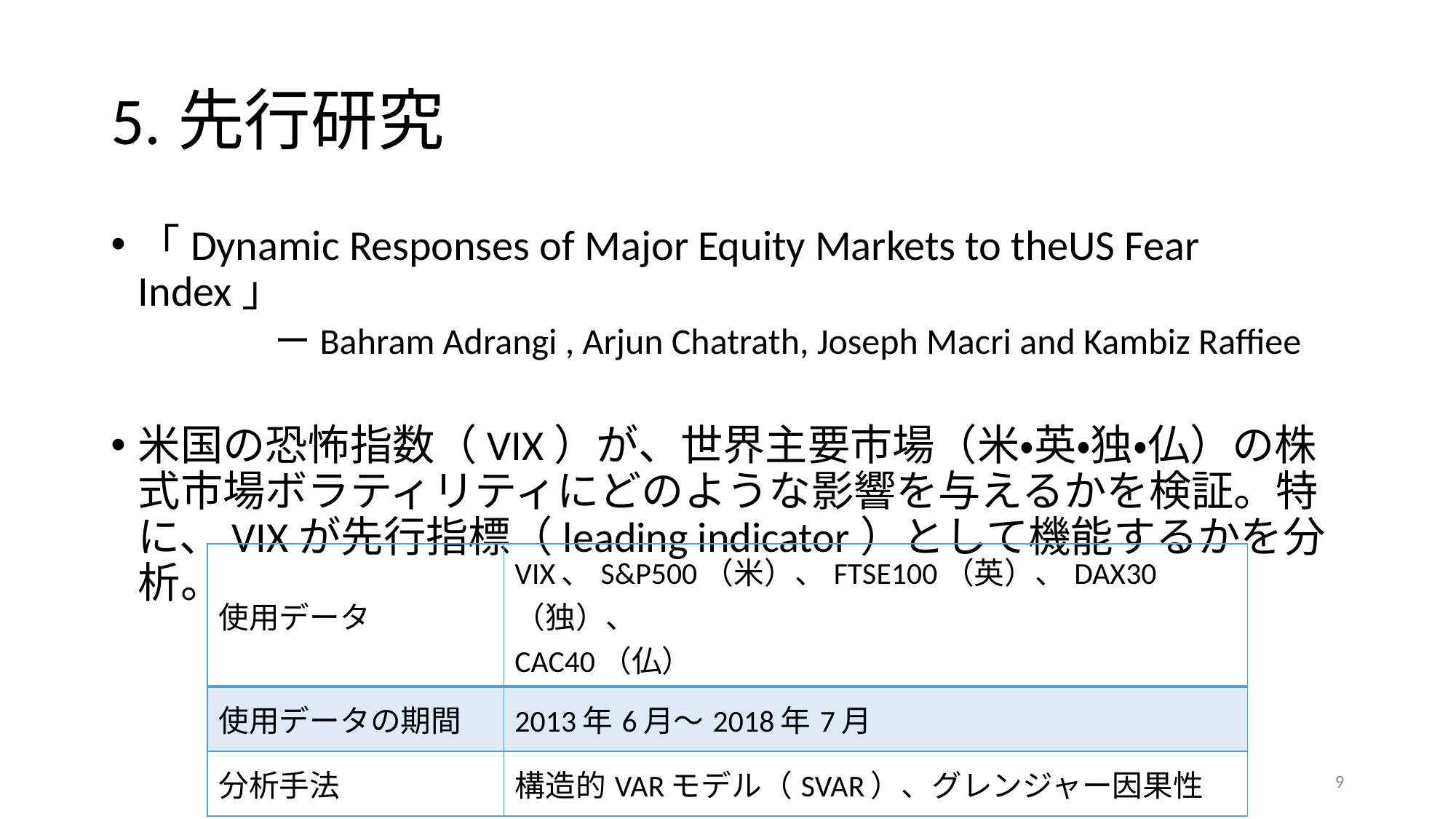

# 5.先行研究
「Dynamic Responses of Major Equity Markets to theUS Fear Index」
	ーBahram Adrangi , Arjun Chatrath, Joseph Macri and Kambiz Raffiee

米国の恐怖指数（VIX）が、世界主要市場（米・英・独・仏）の株式市場ボラティリティにどのような影響を与えるかを検証。特に、VIXが先行指標（leading indicator）として機能するかを分析。

| 使用データ | VIX、S&P500（米）、FTSE100（英）、DAX30（独）、 CAC40（仏） |
| --- | --- |
| 使用データの期間 | 2013年6月〜2018年7月 |
| 分析手法 | 構造的VARモデル（SVAR）、グレンジャー因果性 |
9